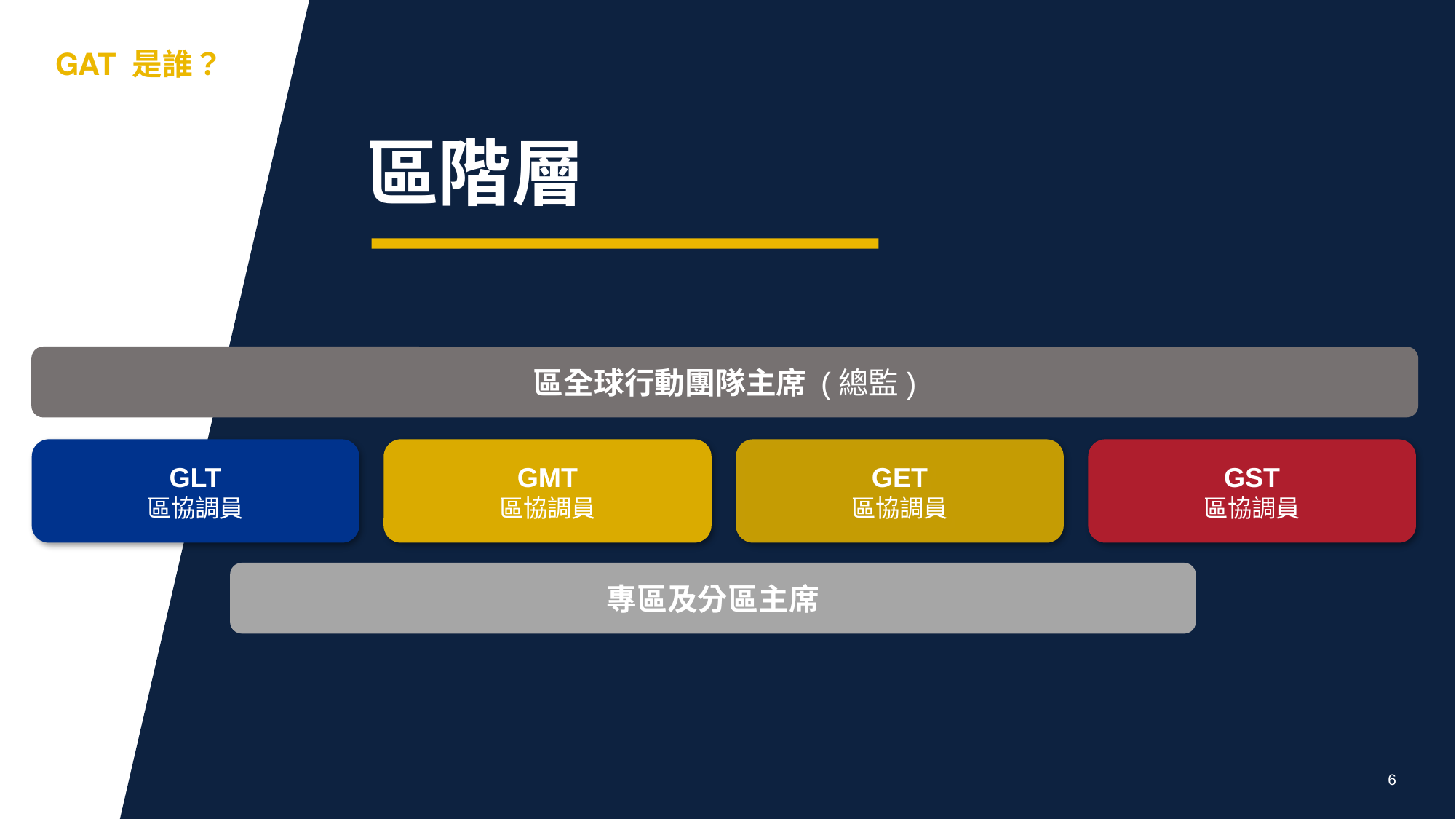

aa

GAT 是誰？
區階層
區全球行動團隊主席 (總監)
GLT
區協調員
GMT
區協調員
GET
區協調員
GST
區協調員
專區及分區主席
6